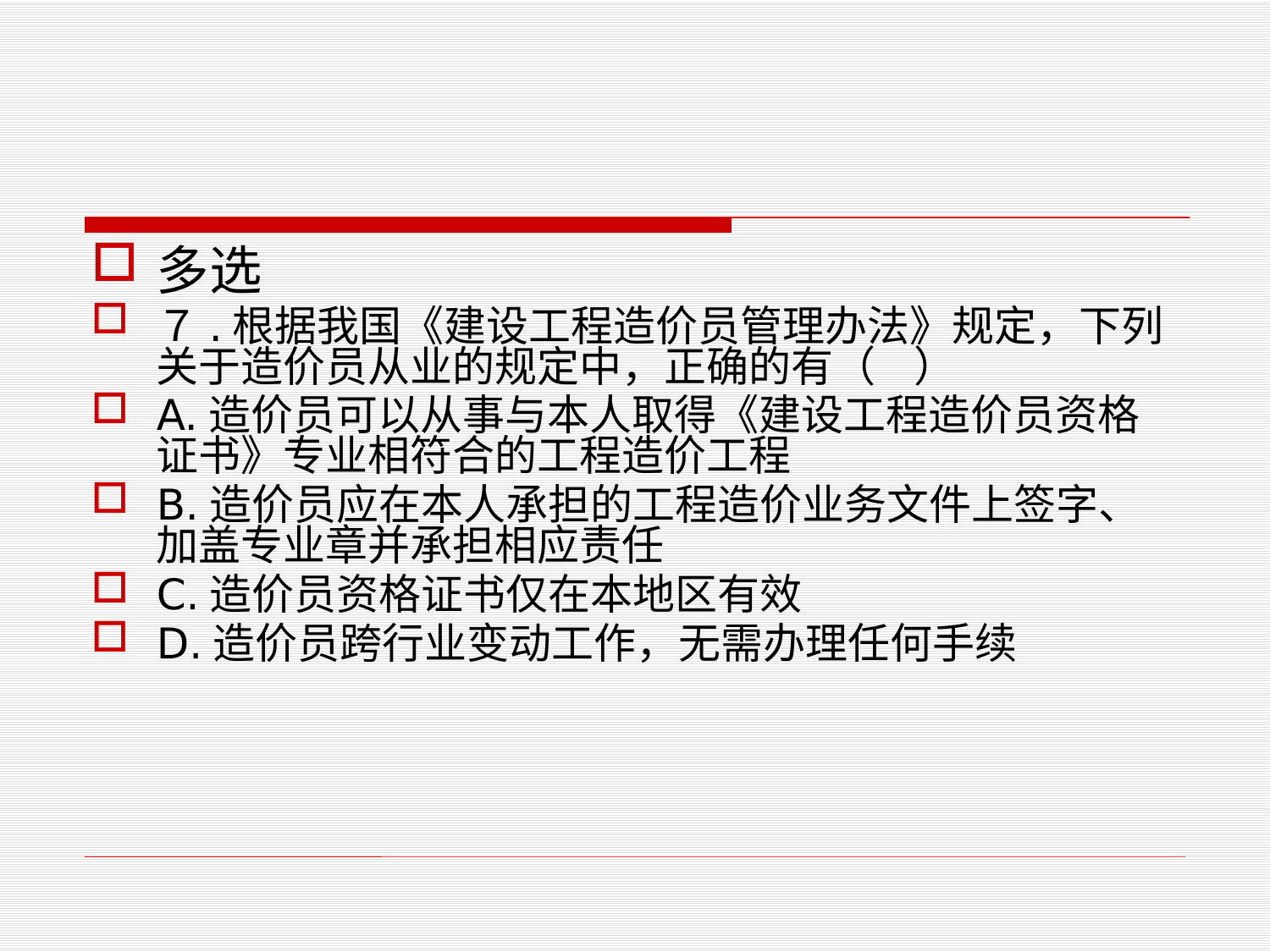

#
多选
７.根据我国《建设工程造价员管理办法》规定，下列关于造价员从业的规定中，正确的有（    ）
A.造价员可以从事与本人取得《建设工程造价员资格证书》专业相符合的工程造价工程
B.造价员应在本人承担的工程造价业务文件上签字、加盖专业章并承担相应责任
C.造价员资格证书仅在本地区有效
D.造价员跨行业变动工作，无需办理任何手续